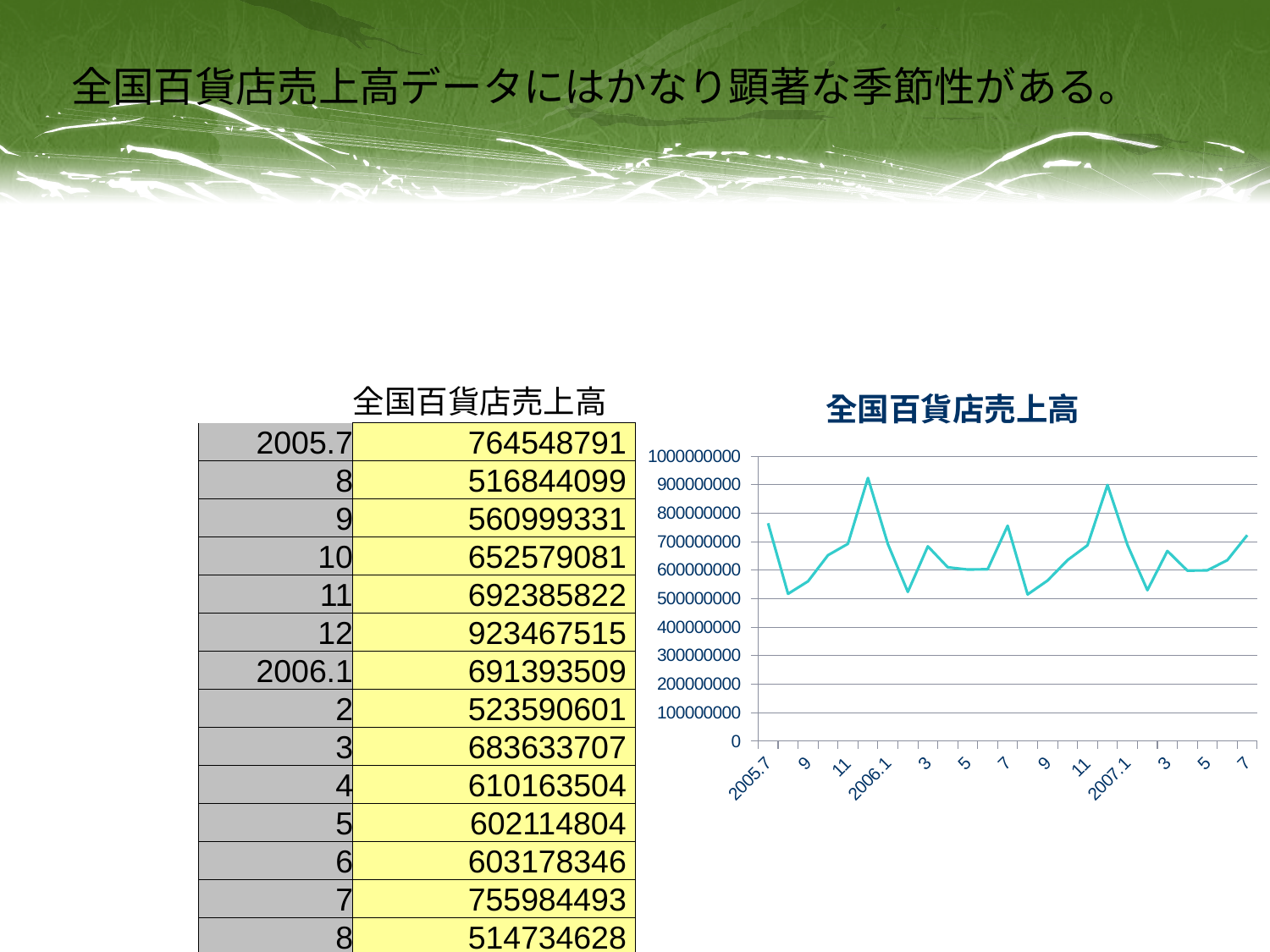

# 全国百貨店売上高データにはかなり顕著な季節性がある。

### Chart:

| Category | 全国百貨店売上高 |
|---|---|
| 2005.7 | 764548791.0 |
| 8 | 516844099.0 |
| 9 | 560999331.0 |
| 10 | 652579081.0 |
| 11 | 692385822.0 |
| 12 | 923467515.0 |
| 2006.1 | 691393509.0 |
| 2 | 523590601.0 |
| 3 | 683633707.0 |
| 4 | 610163504.0 |
| 5 | 602114804.0 |
| 6 | 603178346.0 |
| 7 | 755984493.0 |
| 8 | 514734628.0 |
| 9 | 563622776.0 |
| 10 | 635266643.0 |
| 11 | 687385683.0 |
| 12 | 898975544.0 |
| 2007.1 | 688657415.0 |
| 2 | 529580011.0 |
| 3 | 667404848.0 |
| 4 | 598591653.0 |
| 5 | 599314086.0 |
| 6 | 634956933.0 |
| 7 | 722712279.0 |
|  | 全国百貨店売上高 |
| --- | --- |
| 2005.7 | 764548791 |
| 8 | 516844099 |
| 9 | 560999331 |
| 10 | 652579081 |
| 11 | 692385822 |
| 12 | 923467515 |
| 2006.1 | 691393509 |
| 2 | 523590601 |
| 3 | 683633707 |
| 4 | 610163504 |
| 5 | 602114804 |
| 6 | 603178346 |
| 7 | 755984493 |
| 8 | 514734628 |
| 9 | 563622776 |
| 10 | 635266643 |
| 11 | 687385683 |
| 12 | 898975544 |
| 2007.1 | 688657415 |
| 2 | 529580011 |
| 3 | 667404848 |
| 4 | 598591653 |
| 5 | 599314086 |
| 6 | 634956933 |
| 7 | 722712279 |
|  | 単位千円 |